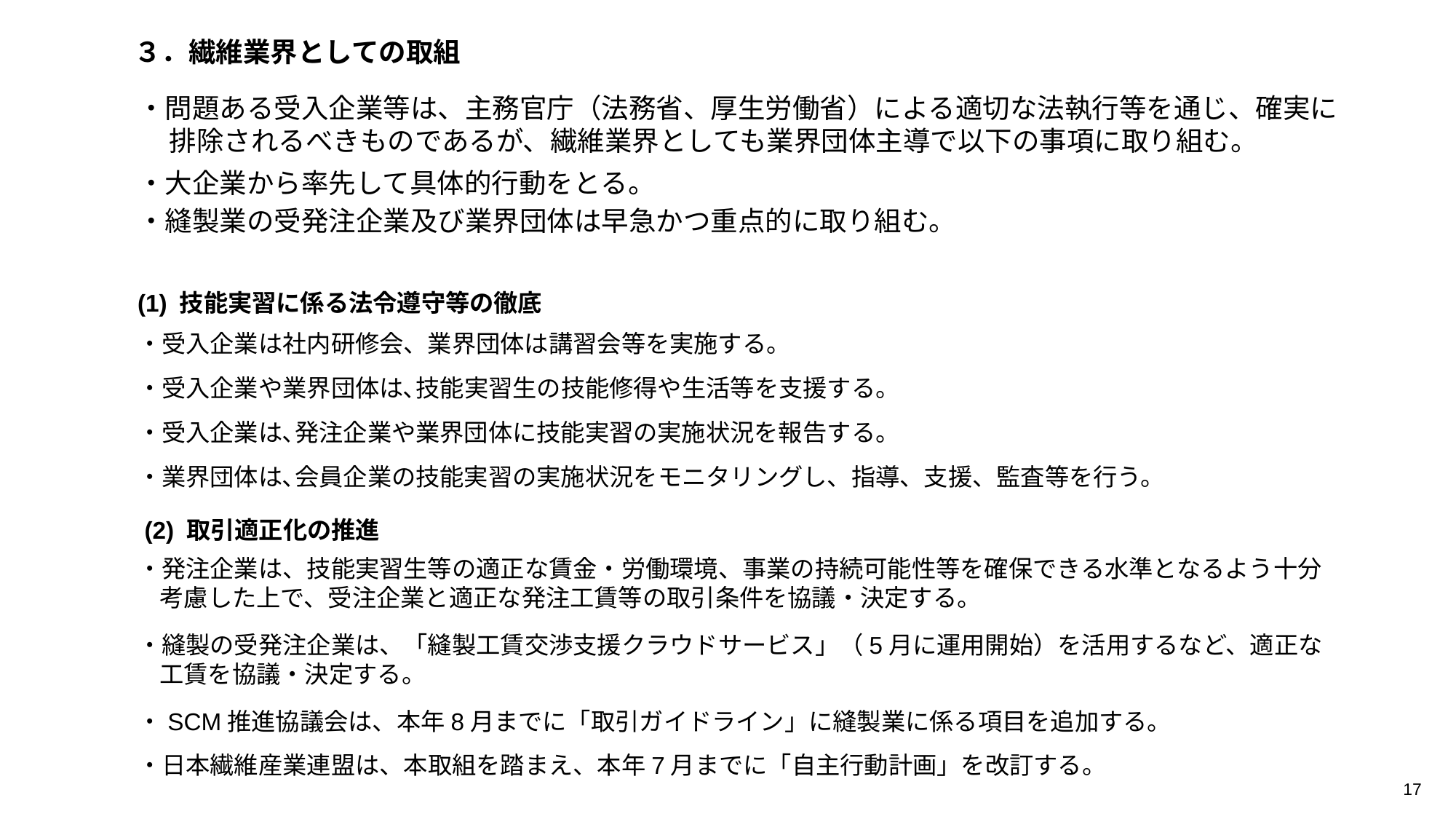

３．繊維業界としての取組
・問題ある受入企業等は、主務官庁（法務省、厚生労働省）による適切な法執行等を通じ、確実に排除されるべきものであるが、繊維業界としても業界団体主導で以下の事項に取り組む。
・大企業から率先して具体的行動をとる。
・縫製業の受発注企業及び業界団体は早急かつ重点的に取り組む。
(1) 技能実習に係る法令遵守等の徹底

・受入企業は社内研修会、業界団体は講習会等を実施する。
・受入企業や業界団体は､技能実習生の技能修得や生活等を支援する。
・受入企業は､発注企業や業界団体に技能実習の実施状況を報告する。
・業界団体は､会員企業の技能実習の実施状況をモニタリングし、指導、支援、監査等を行う。
 (2) 取引適正化の推進
・発注企業は、技能実習生等の適正な賃金・労働環境、事業の持続可能性等を確保できる水準となるよう十分考慮した上で、受注企業と適正な発注工賃等の取引条件を協議・決定する。
・縫製の受発注企業は、「縫製工賃交渉支援クラウドサービス」（5月に運用開始）を活用するなど、適正な工賃を協議・決定する。
・SCM推進協議会は、本年8月までに「取引ガイドライン」に縫製業に係る項目を追加する。
・日本繊維産業連盟は、本取組を踏まえ、本年7月までに「自主行動計画」を改訂する。
17